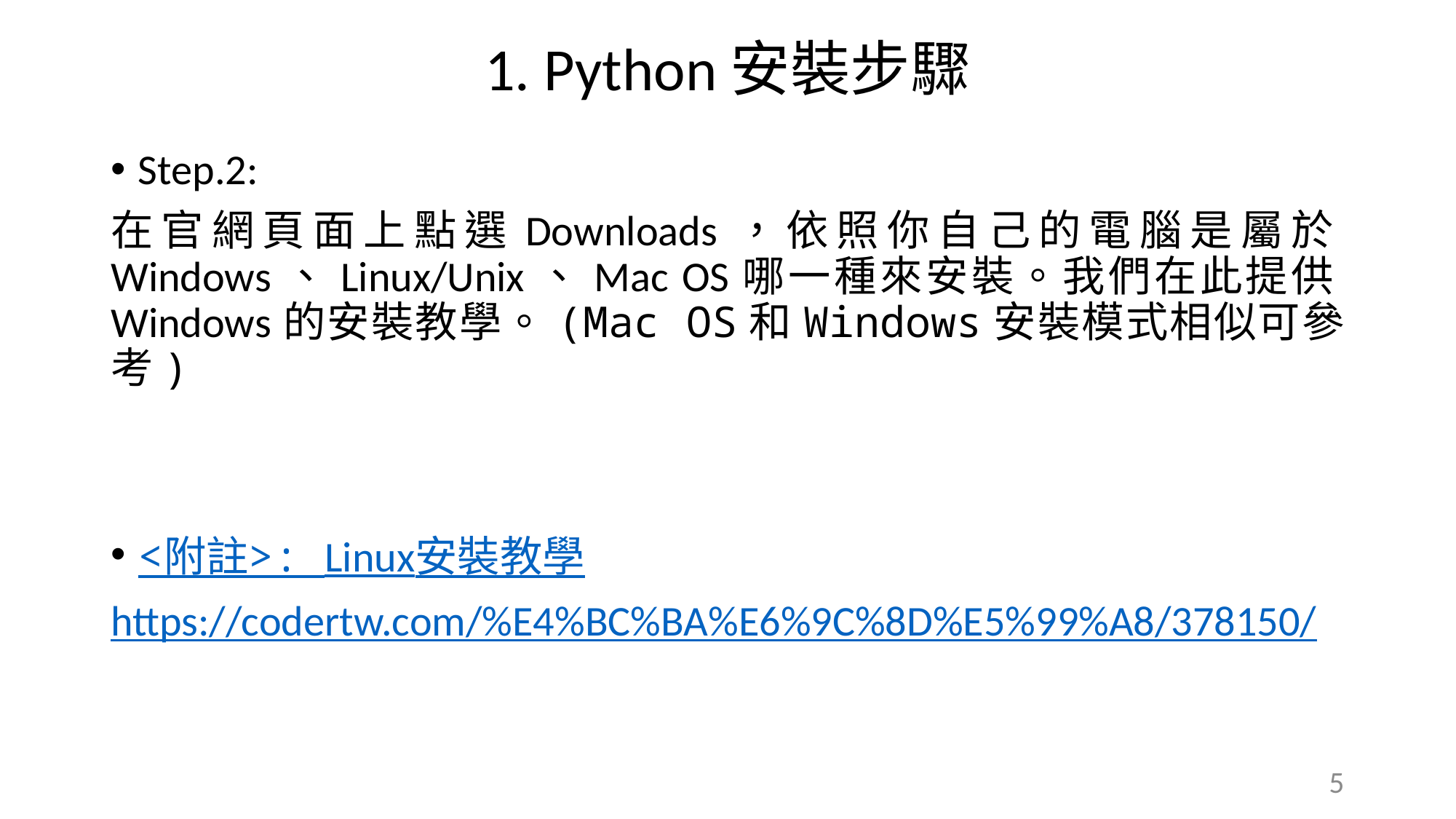

1. Python安裝步驟
Step.2:
在官網頁面上點選Downloads，依照你自己的電腦是屬於Windows、Linux/Unix、Mac OS哪一種來安裝。我們在此提供Windows的安裝教學。(Mac OS和Windows安裝模式相似可參考)

<附註>: Linux安裝教學
https://codertw.com/%E4%BC%BA%E6%9C%8D%E5%99%A8/378150/
5